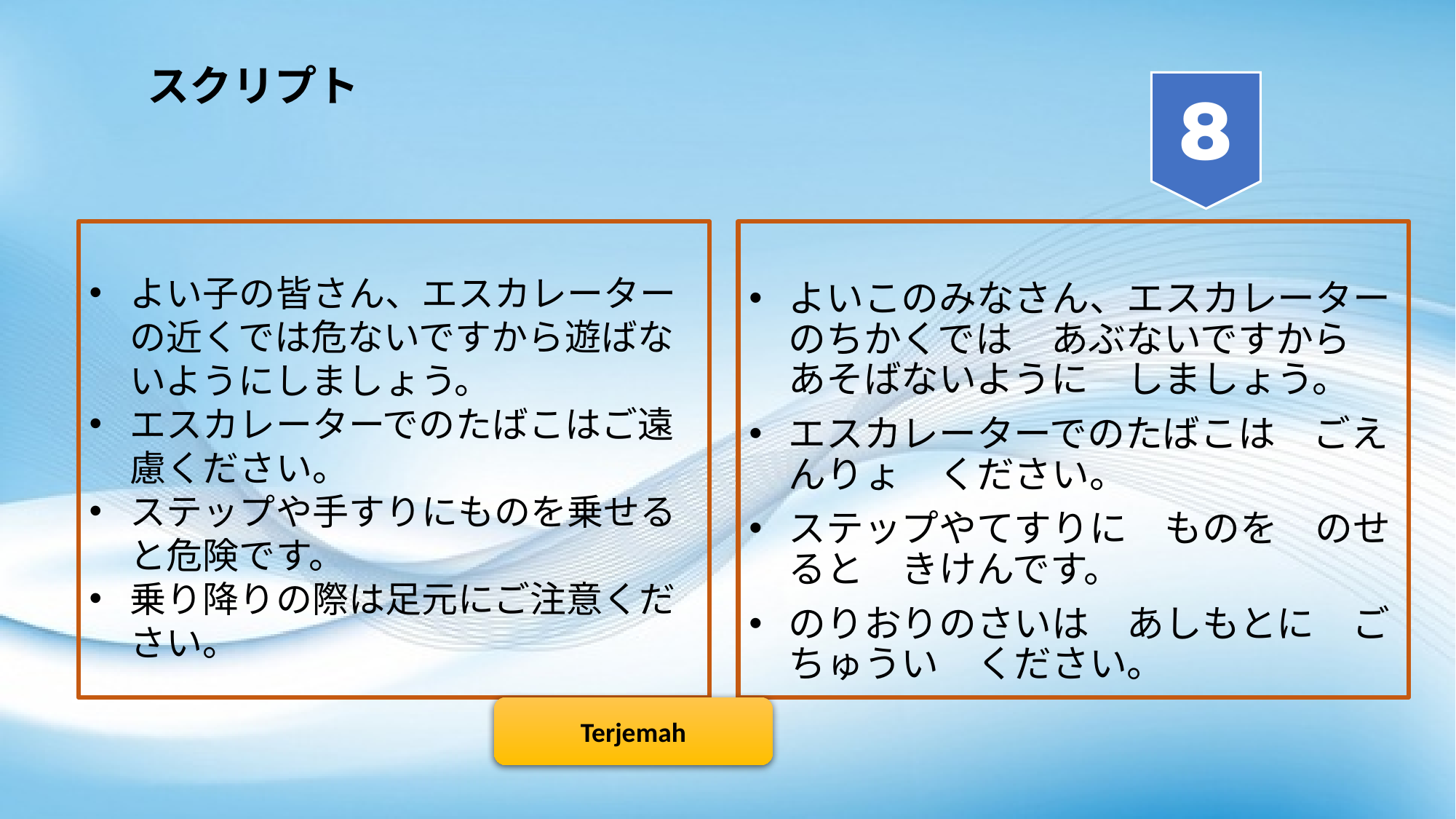

スクリプト
8

よいこのみなさん、エスカレーターのちかくでは　あぶないですから　あそばないように　しましょう。
エスカレーターでのたばこは　ごえんりょ　ください。
ステップやてすりに　ものを　のせると　きけんです。
のりおりのさいは　あしもとに　ごちゅうい　ください。

よい子の皆さん、エスカレーターの近くでは危ないですから遊ばないようにしましょう。
エスカレーターでのたばこはご遠慮ください。
ステップや手すりにものを乗せると危険です。
乗り降りの際は足元にご注意ください。
Terjemah